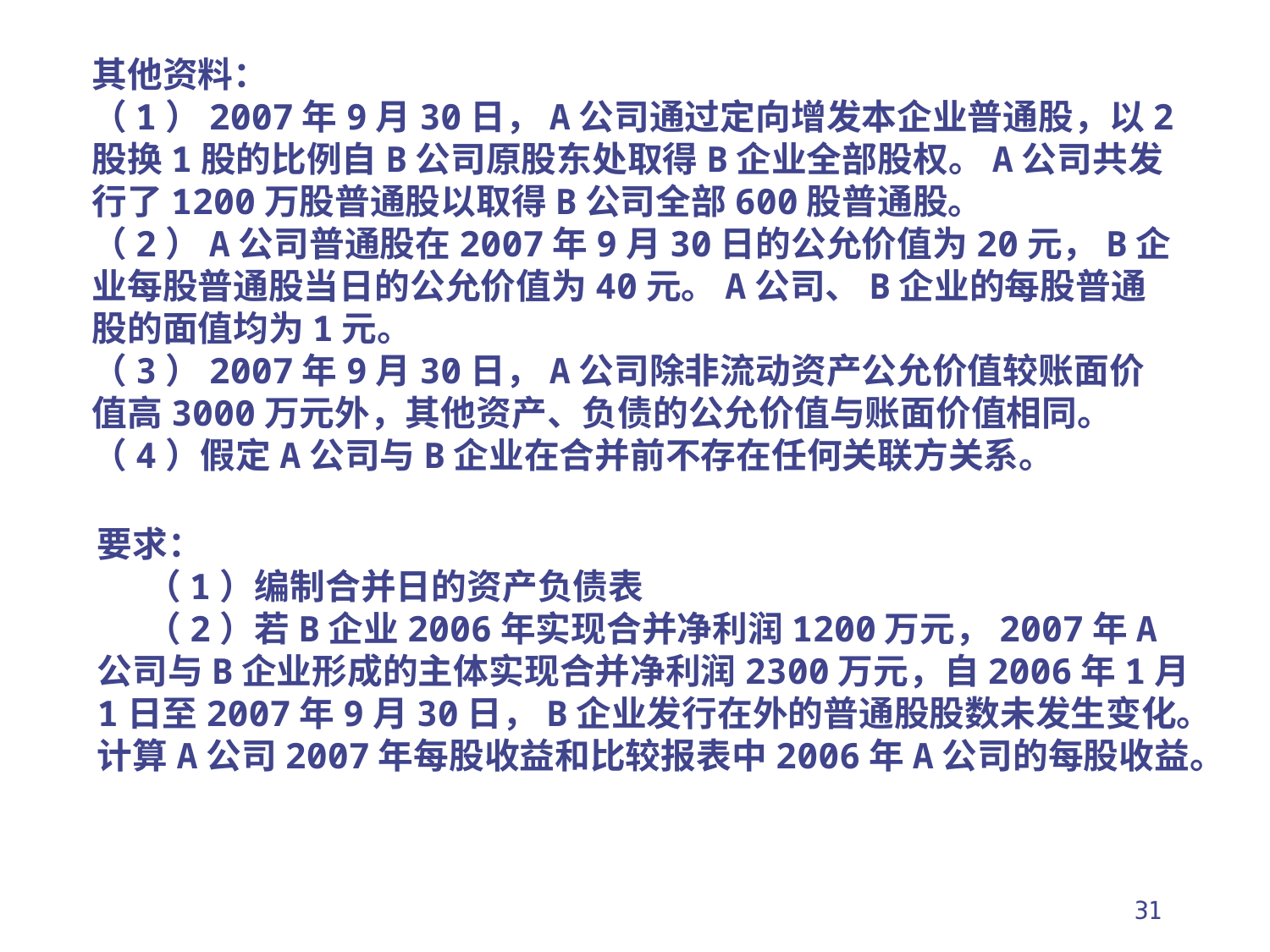

其他资料：
（1）2007年9月30日，A公司通过定向增发本企业普通股，以2股换1股的比例自B公司原股东处取得B企业全部股权。A公司共发行了1200万股普通股以取得B公司全部600股普通股。
（2）A公司普通股在2007年9月30日的公允价值为20元，B企业每股普通股当日的公允价值为40元。A公司、B企业的每股普通股的面值均为1元。
（3）2007年9月30日，A公司除非流动资产公允价值较账面价值高3000万元外，其他资产、负债的公允价值与账面价值相同。
（4）假定A公司与B企业在合并前不存在任何关联方关系。
要求：
     （1）编制合并日的资产负债表
     （2）若B企业2006年实现合并净利润1200万元，2007年A公司与B企业形成的主体实现合并净利润2300万元，自2006年1月1日至2007年9月30日，B企业发行在外的普通股股数未发生变化。计算A公司2007年每股收益和比较报表中2006年A公司的每股收益。
31